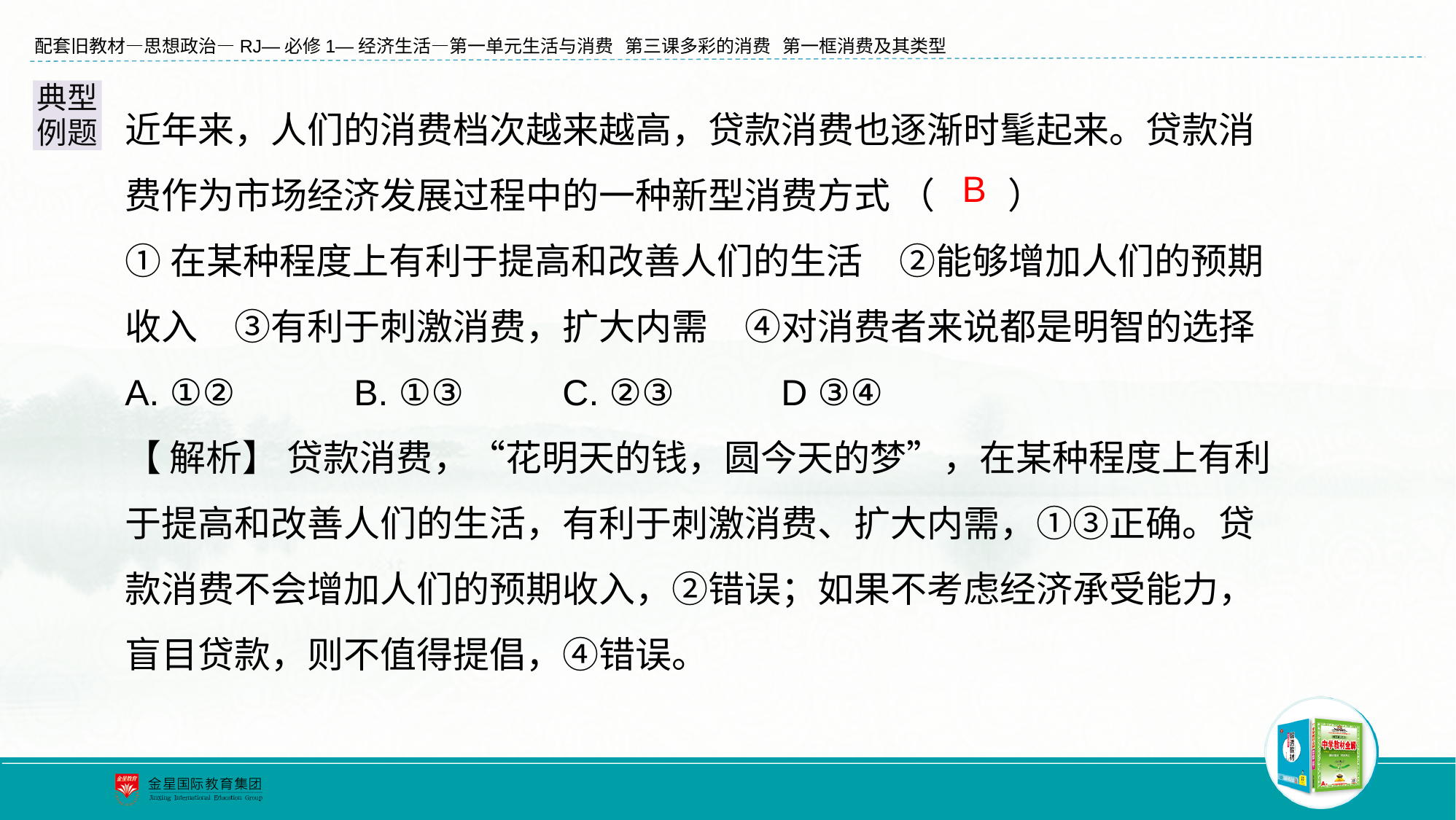

近年来，人们的消费档次越来越高，贷款消费也逐渐时髦起来。贷款消费作为市场经济发展过程中的一种新型消费方式 （　　）
①在某种程度上有利于提高和改善人们的生活　②能够增加人们的预期收入　③有利于刺激消费，扩大内需　④对消费者来说都是明智的选择
A. ①②	 B. ①③	C. ②③ 	D ③④
【 解析】 贷款消费，“花明天的钱，圆今天的梦”，在某种程度上有利于提高和改善人们的生活，有利于刺激消费、扩大内需，①③正确。贷款消费不会增加人们的预期收入，②错误；如果不考虑经济承受能力，盲目贷款，则不值得提倡，④错误。
典型例题
B